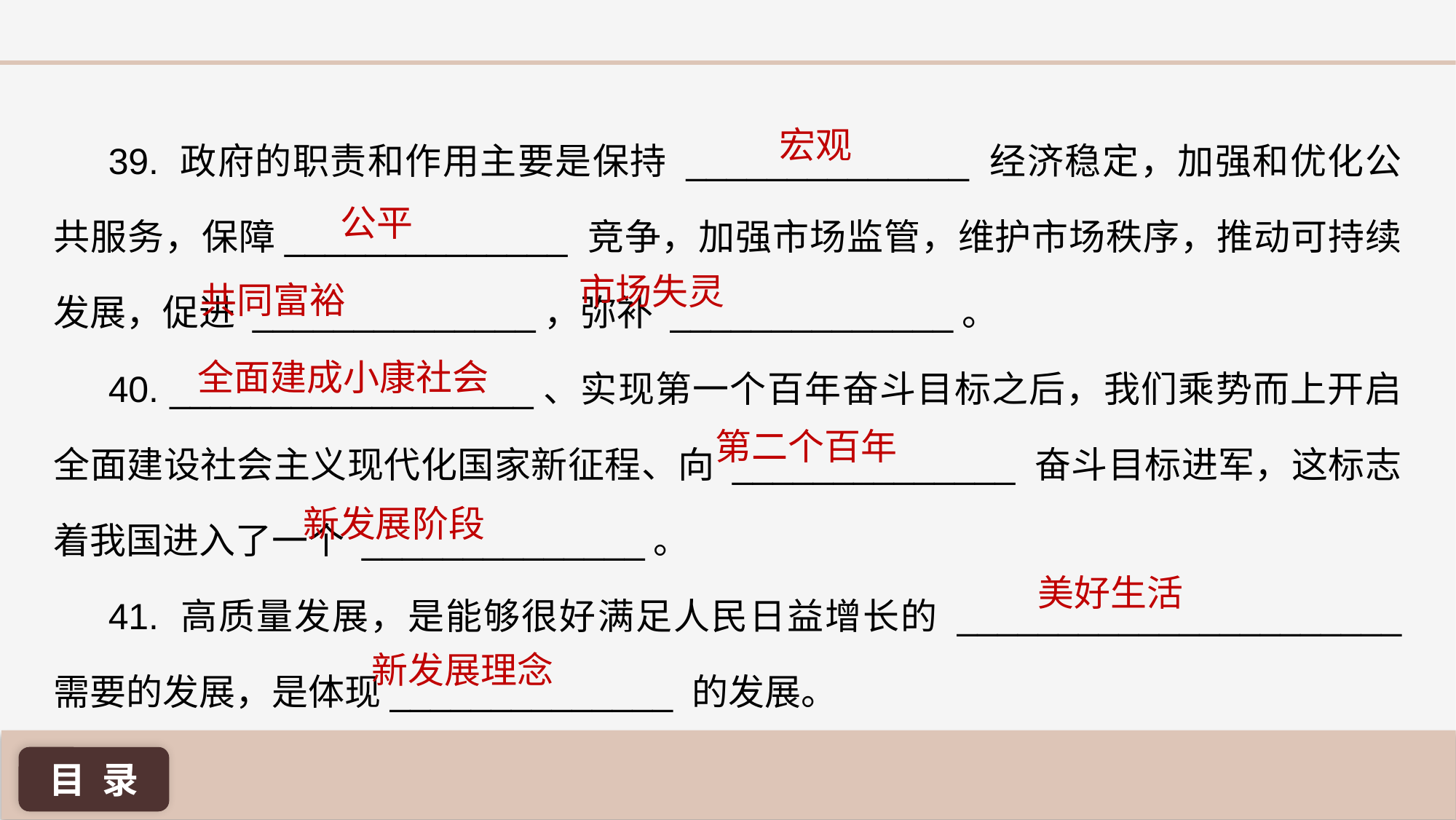

宏观
39. 政府的职责和作用主要是保持 ______________ 经济稳定，加强和优化公共服务，保障______________ 竞争，加强市场监管，维护市场秩序，推动可持续发展，促进 ______________，弥补 ______________。
40. __________________、实现第一个百年奋斗目标之后，我们乘势而上开启全面建设社会主义现代化国家新征程、向 ______________ 奋斗目标进军，这标志着我国进入了一个 ______________。
41. 高质量发展，是能够很好满足人民日益增长的 ______________________ 需要的发展，是体现______________ 的发展。
公平
市场失灵
共同富裕
全面建成小康社会
第二个百年
新发展阶段
美好生活
新发展理念